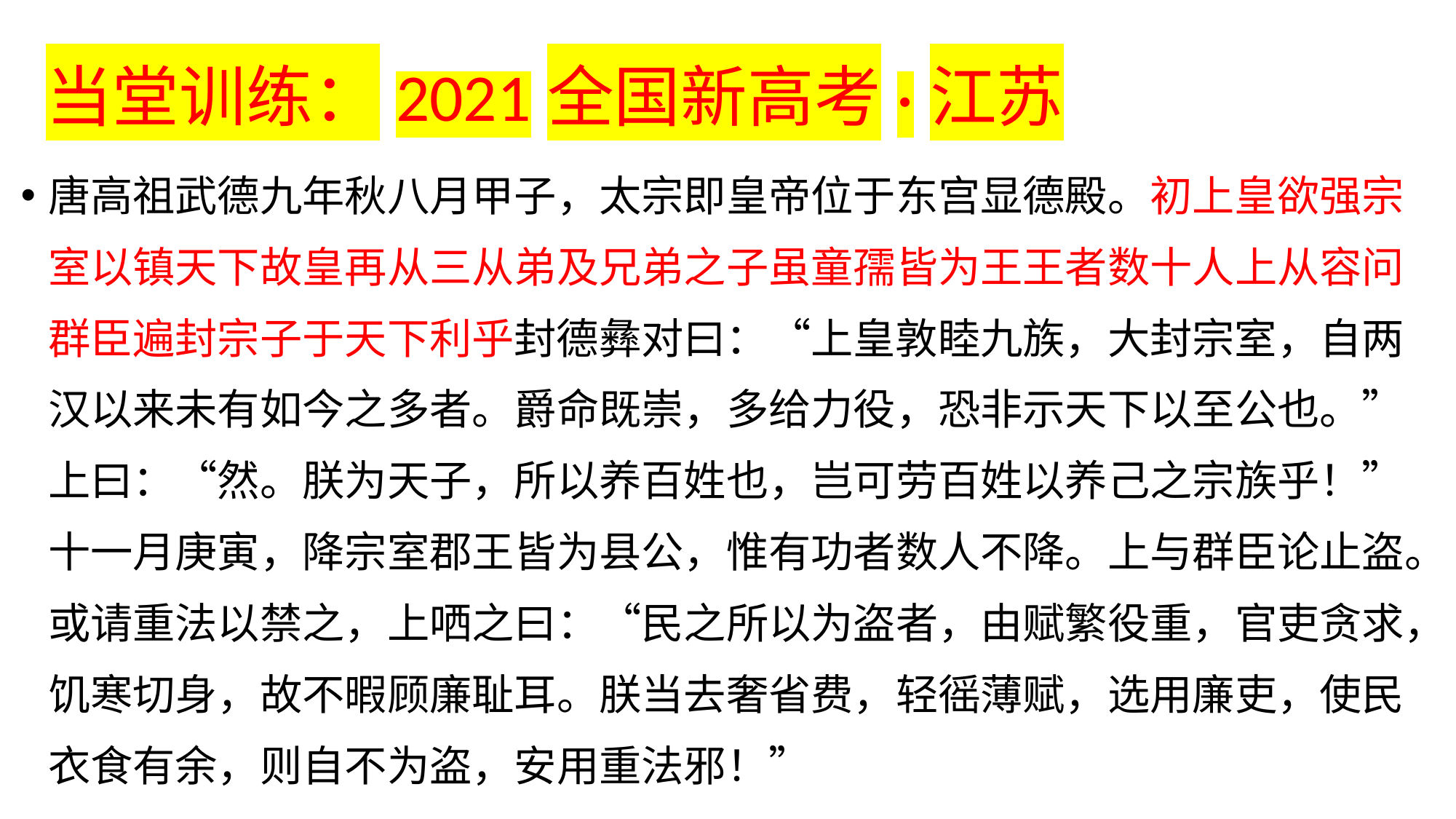

# 当堂训练：2021全国新高考·江苏
唐高祖武德九年秋八月甲子，太宗即皇帝位于东宫显德殿。初上皇欲强宗室以镇天下故皇再从三从弟及兄弟之子虽童孺皆为王王者数十人上从容问群臣遍封宗子于天下利乎封德彝对曰：“上皇敦睦九族，大封宗室，自两汉以来未有如今之多者。爵命既崇，多给力役，恐非示天下以至公也。”上曰：“然。朕为天子，所以养百姓也，岂可劳百姓以养己之宗族乎！”十一月庚寅，降宗室郡王皆为县公，惟有功者数人不降。上与群臣论止盗。或请重法以禁之，上哂之曰：“民之所以为盗者，由赋繁役重，官吏贪求，饥寒切身，故不暇顾廉耻耳。朕当去奢省费，轻徭薄赋，选用廉吏，使民衣食有余，则自不为盗，安用重法邪！”